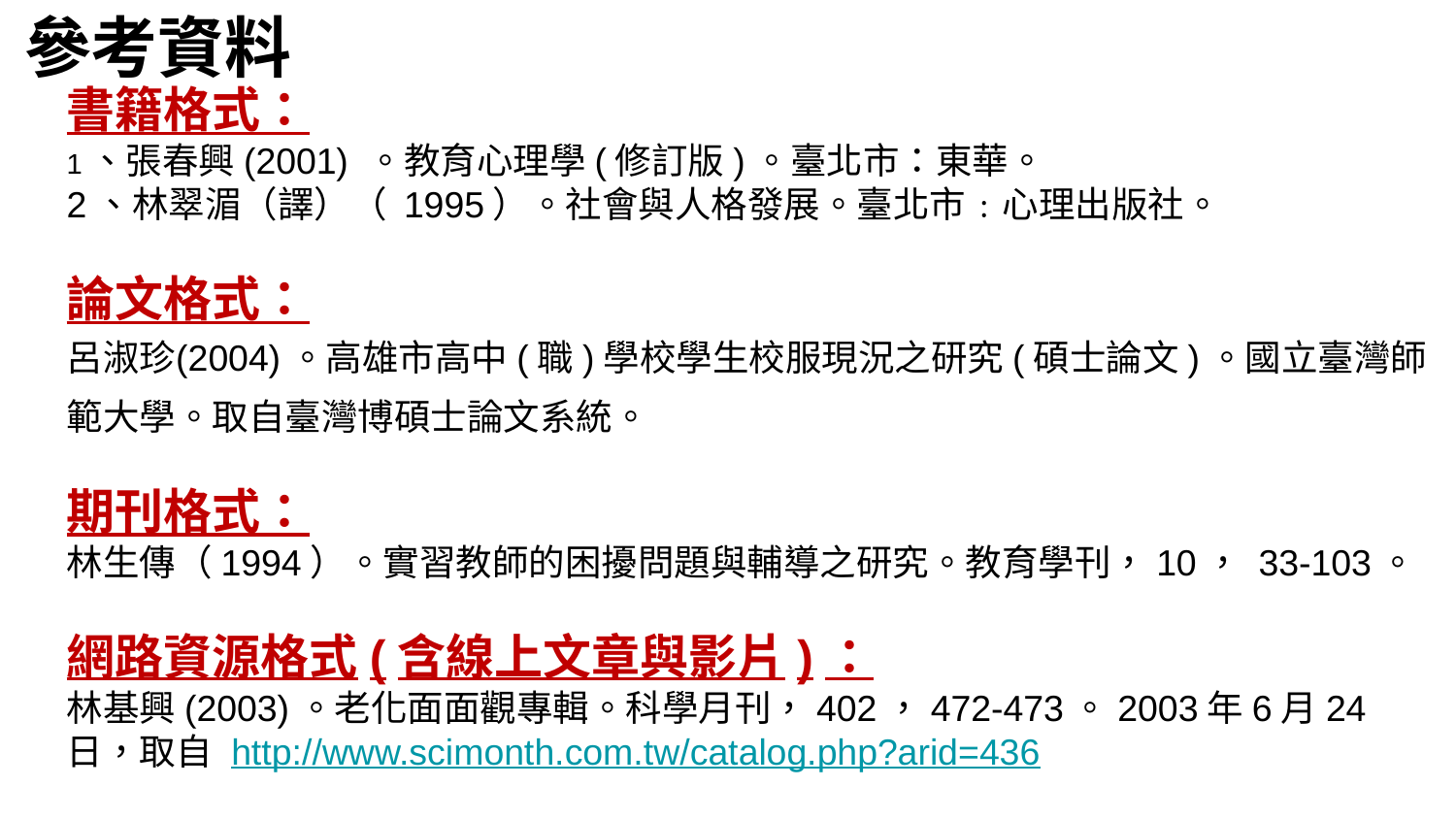

參考資料
書籍格式：
1、張春興(2001) 。教育心理學(修訂版)。臺北市：東華。
2、林翠湄（譯）（ 1995）。社會與人格發展。臺北市﹕心理出版社。

論文格式：
呂淑珍(2004)。高雄市高中(職)學校學生校服現況之研究(碩士論文)。國立臺灣師範大學。取自臺灣博碩士論文系統。

期刊格式：
林生傳（1994）。實習教師的困擾問題與輔導之研究。教育學刊，10， 33-103。

網路資源格式(含線上文章與影片)：
林基興(2003)。老化面面觀專輯。科學月刊，402，472-473。2003年6月24日，取自 http://www.scimonth.com.tw/catalog.php?arid=436